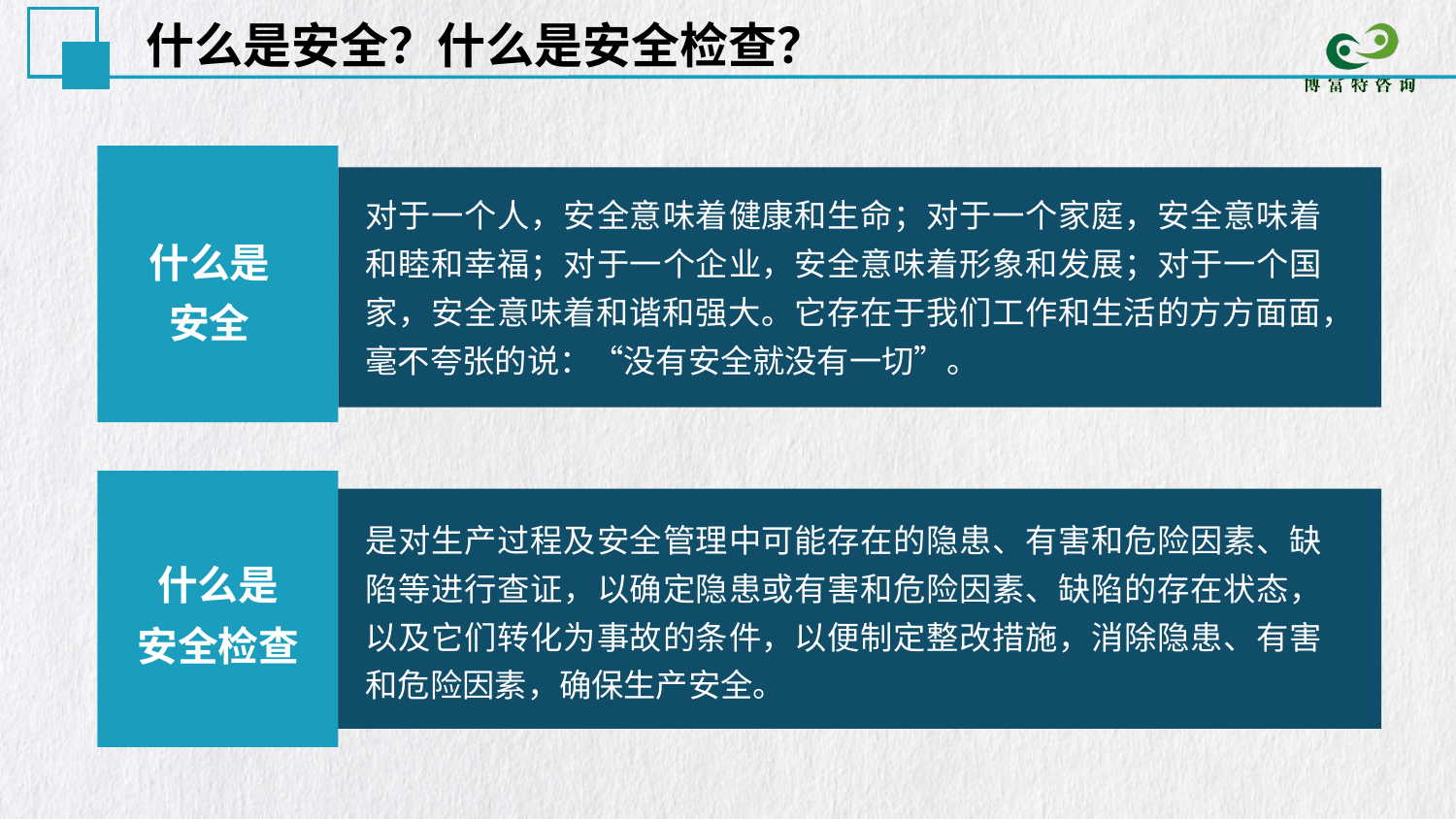

什么是安全？什么是安全检查？

对于一个人，安全意味着健康和生命；对于一个家庭，安全意味着和睦和幸福；对于一个企业，安全意味着形象和发展；对于一个国家，安全意味着和谐和强大。它存在于我们工作和生活的方方面面，毫不夸张的说：“没有安全就没有一切”。
什么是安全

是对生产过程及安全管理中可能存在的隐患、有害和危险因素、缺陷等进行查证，以确定隐患或有害和危险因素、缺陷的存在状态，以及它们转化为事故的条件，以便制定整改措施，消除隐患、有害和危险因素，确保生产安全。
什么是
安全检查